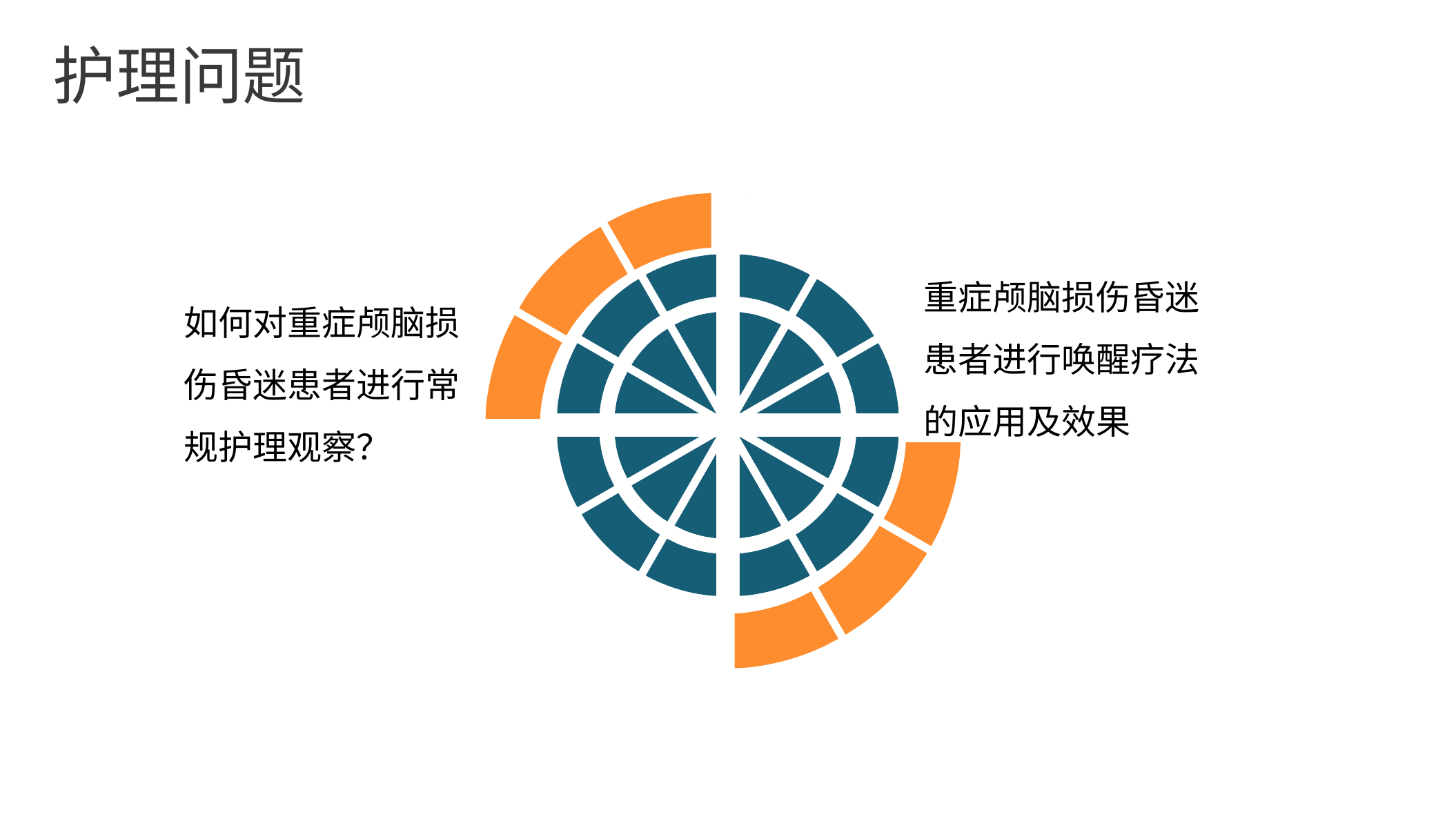

护理问题

重症颅脑损伤昏迷患者进行唤醒疗法的应用及效果

如何对重症颅脑损伤昏迷患者进行常规护理观察？